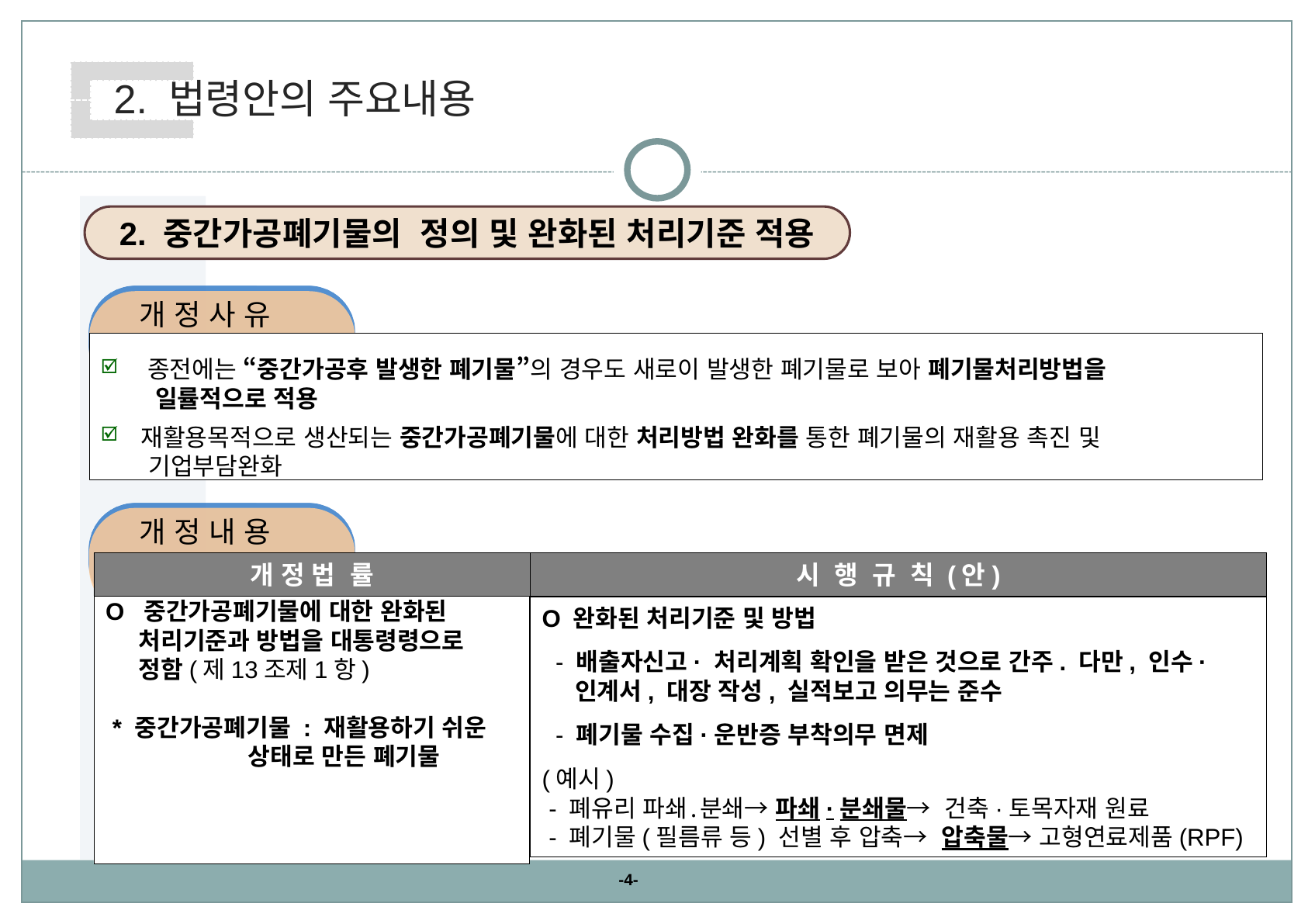

2. 법령안의 주요내용

2. 중간가공폐기물의  정의 및 완화된 처리기준 적용
     개 정 사 유

  종전에는 “중간가공후 발생한 폐기물”의 경우도 새로이 발생한 폐기물로 보아 폐기물처리방법을
    일률적으로 적용
 재활용목적으로 생산되는 중간가공폐기물에 대한 처리방법 완화를 통한 폐기물의 재활용 촉진 및
   기업부담완화

     개 정 내 용

개 정 법  률
시  행  규  칙 (안)
O  중간가공폐기물에 대한 완화된
    처리기준과 방법을 대통령령으로
    정함(제13조제1항)

 * 중간가공폐기물 : 재활용하기 쉬운
                     상태로 만든 폐기물

O 완화된 처리기준 및 방법
  - 배출자신고· 처리계획 확인을 받은 것으로 간주. 다만, 인수·
    인계서, 대장 작성, 실적보고 의무는 준수
  - 폐기물 수집·운반증 부착의무 면제

(예시)
 - 폐유리 파쇄․분쇄→ 파쇄·분쇄물→  건축·토목자재 원료
 - 폐기물(필름류 등) 선별 후 압축→  압축물→ 고형연료제품(RPF)
-4-